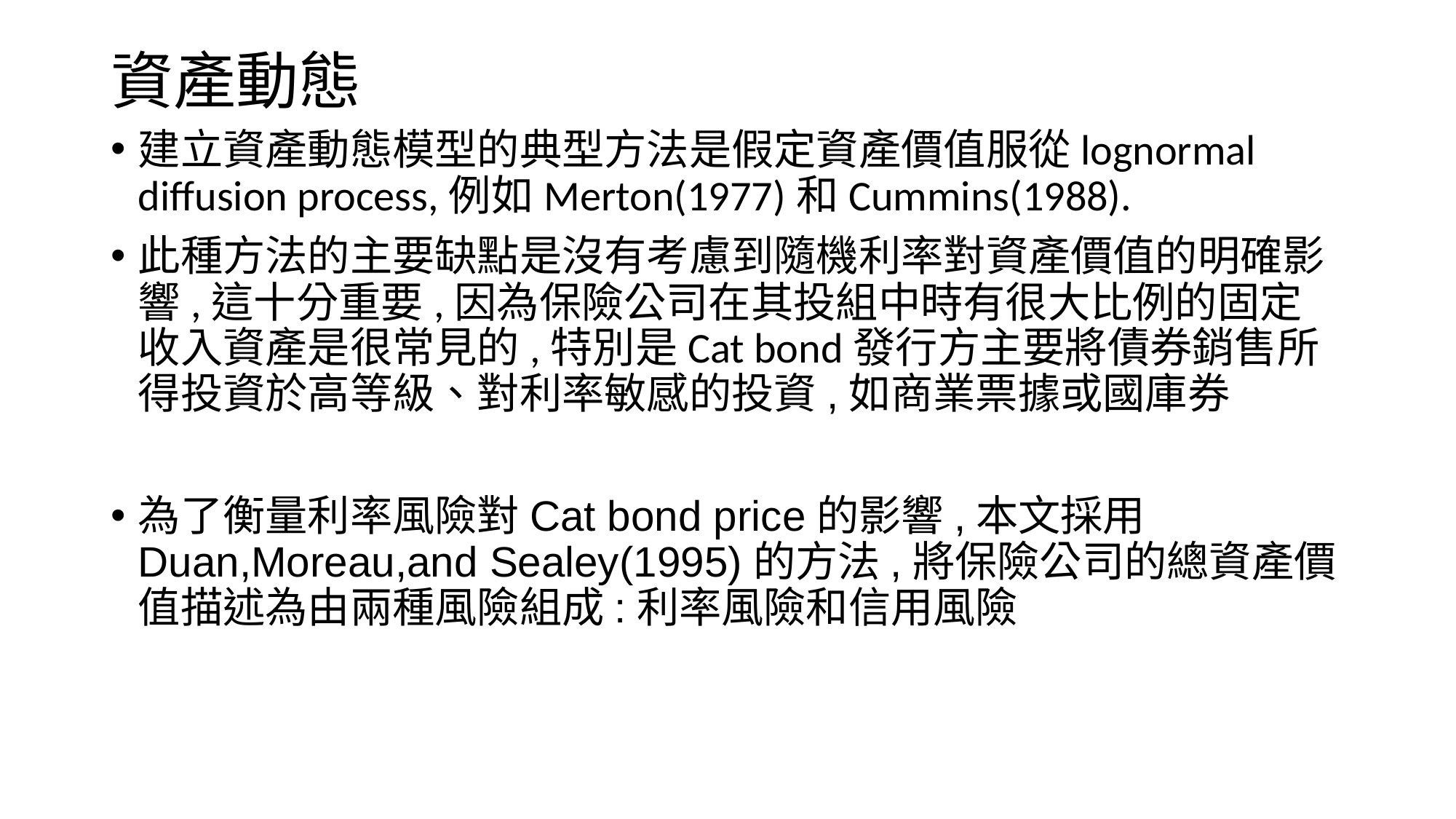

# 資產動態
建立資產動態模型的典型方法是假定資產價值服從lognormal diffusion process,例如Merton(1977)和Cummins(1988).
此種方法的主要缺點是沒有考慮到隨機利率對資產價值的明確影響,這十分重要,因為保險公司在其投組中時有很大比例的固定收入資產是很常見的,特別是Cat bond發行方主要將債券銷售所得投資於高等級、對利率敏感的投資,如商業票據或國庫券

為了衡量利率風險對Cat bond price的影響,本文採用Duan,Moreau,and Sealey(1995)的方法,將保險公司的總資產價值描述為由兩種風險組成:利率風險和信用風險